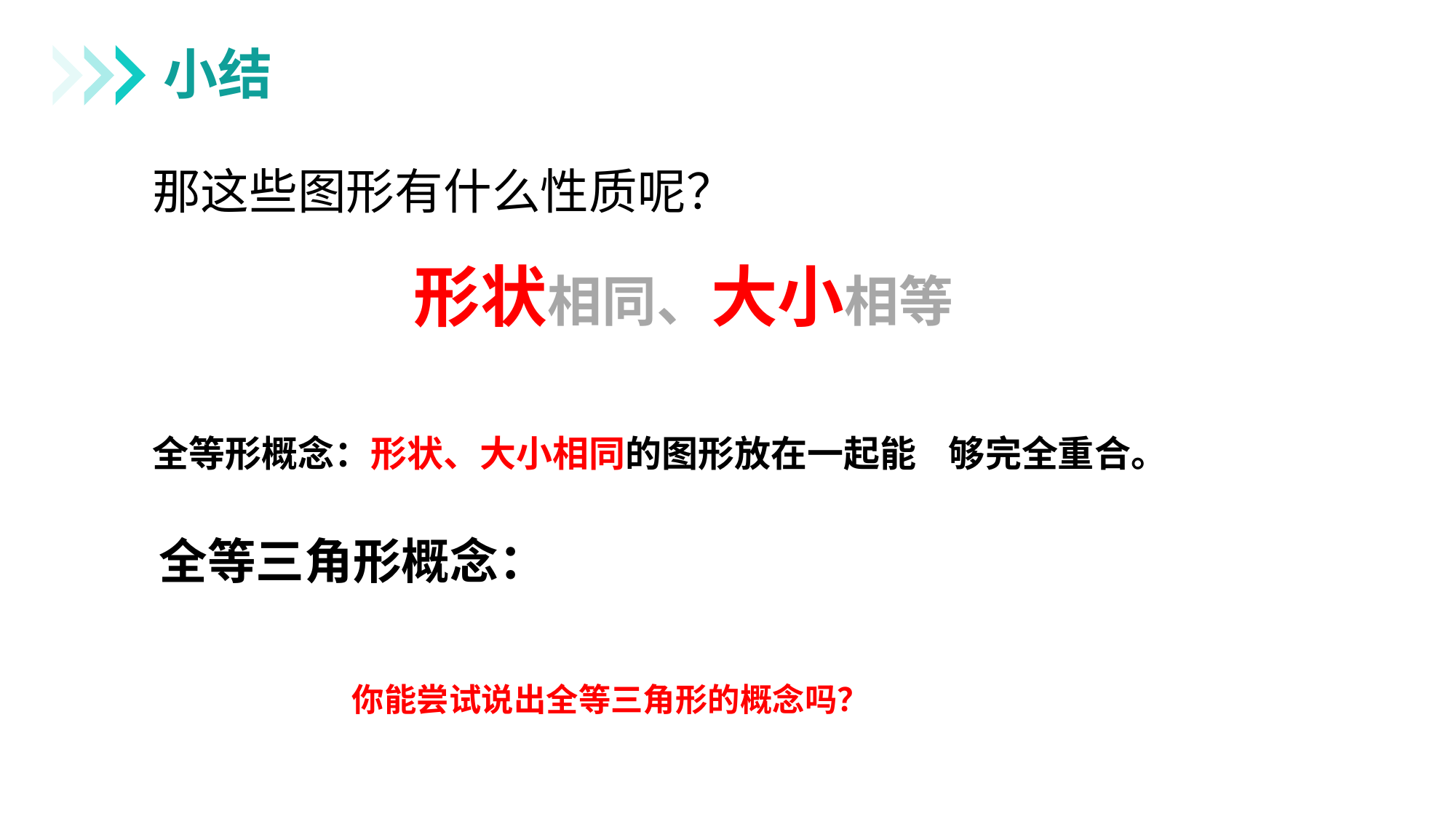

小结
那这些图形有什么性质呢？
形状相同、大小相等
全等形概念：形状、大小相同的图形放在一起能    够完全重合。

全等三角形概念：能够完全重合的两个三角形。
你能尝试说出全等三角形的概念吗？